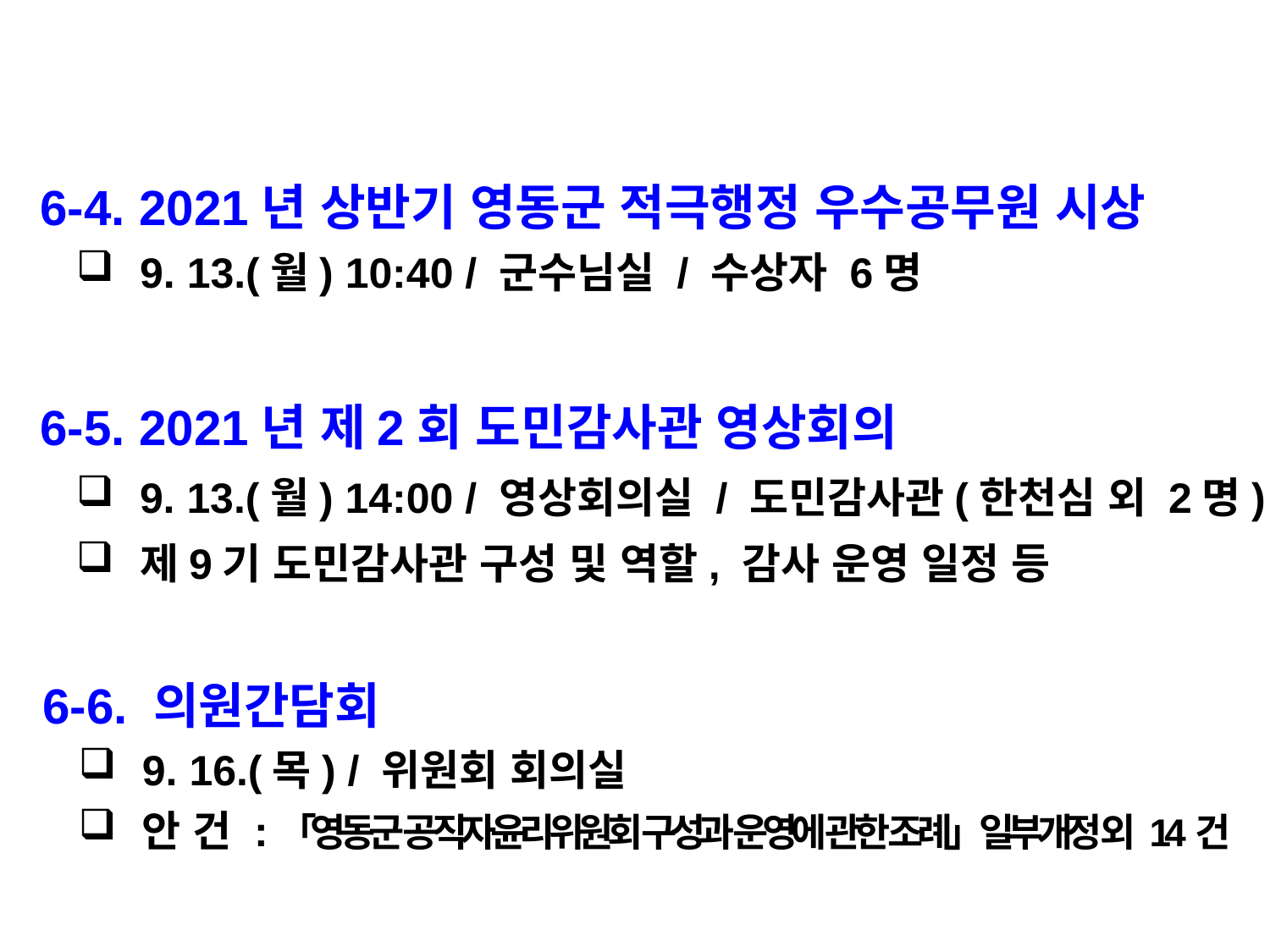

6-4. 2021년 상반기 영동군 적극행정 우수공무원 시상
9. 13.(월) 10:40 / 군수님실 / 수상자 6명

  6-5. 2021년 제2회 도민감사관 영상회의
9. 13.(월) 14:00 / 영상회의실 / 도민감사관(한천심 외 2명)
제9기 도민감사관 구성 및 역할, 감사 운영 일정 등

  6-6. 의원간담회
9. 16.(목) / 위원회 회의실
안 건 :「영동군 공직자윤리위원회 구성과 운영에 관한 조례」일부개정 외 14건